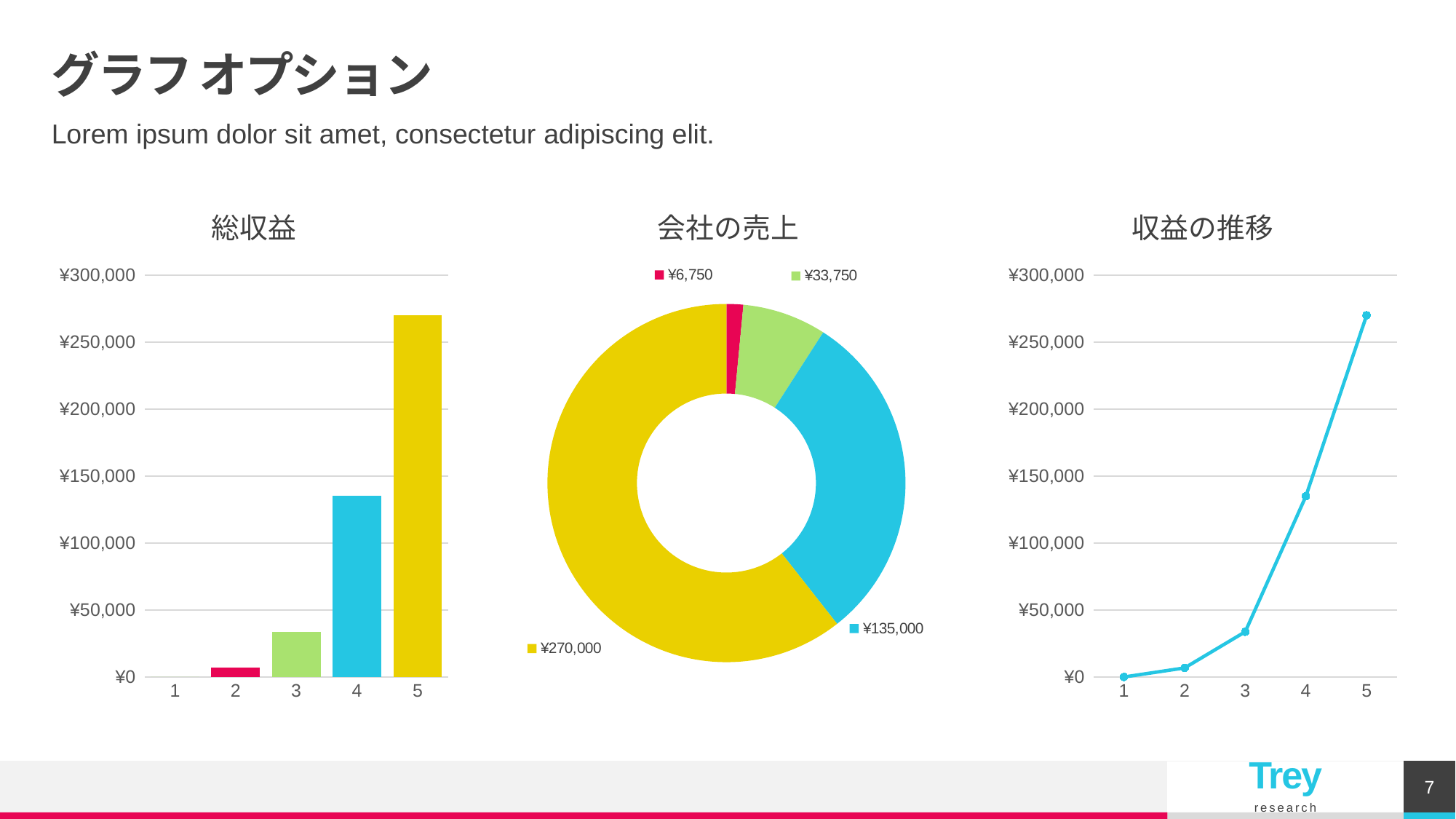

# グラフ オプション
Lorem ipsum dolor sit amet, consectetur adipiscing elit.

### Chart: 総収益

| Category |  |
|---|---|

### Chart: 会社の売上

| Category |  |
|---|---|

### Chart: 収益の推移

| Category |  |
|---|---|
7